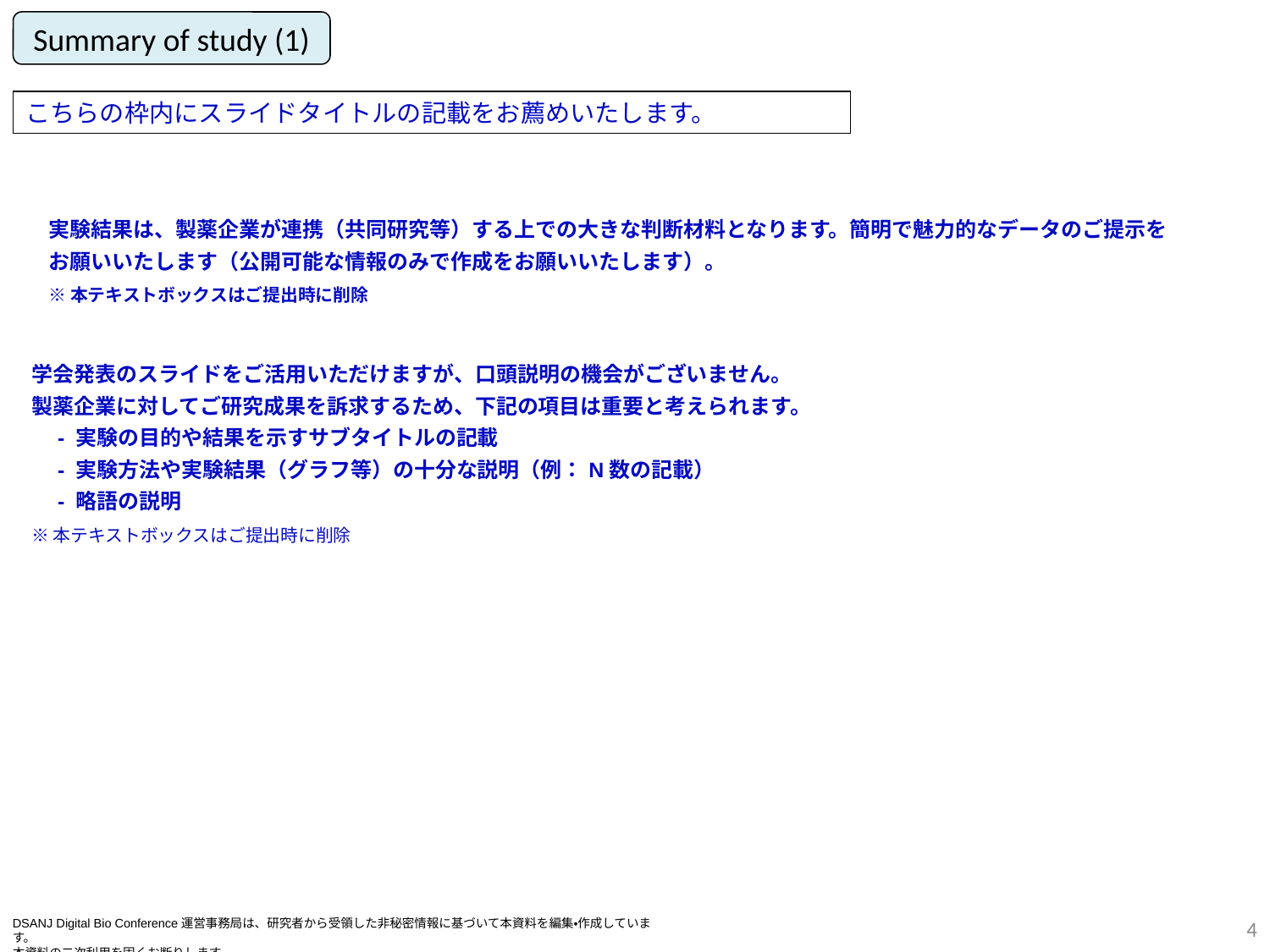

Summary of study (1)
こちらの枠内にスライドタイトルの記載をお薦めいたします。
実験結果は、製薬企業が連携（共同研究等）する上での大きな判断材料となります。簡明で魅力的なデータのご提示をお願いいたします（公開可能な情報のみで作成をお願いいたします）。
※本テキストボックスはご提出時に削除
学会発表のスライドをご活用いただけますが、口頭説明の機会がございません。
製薬企業に対してご研究成果を訴求するため、下記の項目は重要と考えられます。
　- 実験の目的や結果を示すサブタイトルの記載
　- 実験方法や実験結果（グラフ等）の十分な説明（例：N数の記載）
　- 略語の説明
※本テキストボックスはご提出時に削除
4
DSANJ Digital Bio Conference運営事務局は、研究者から受領した非秘密情報に基づいて本資料を編集・作成しています。
本資料の二次利用を固くお断りします。